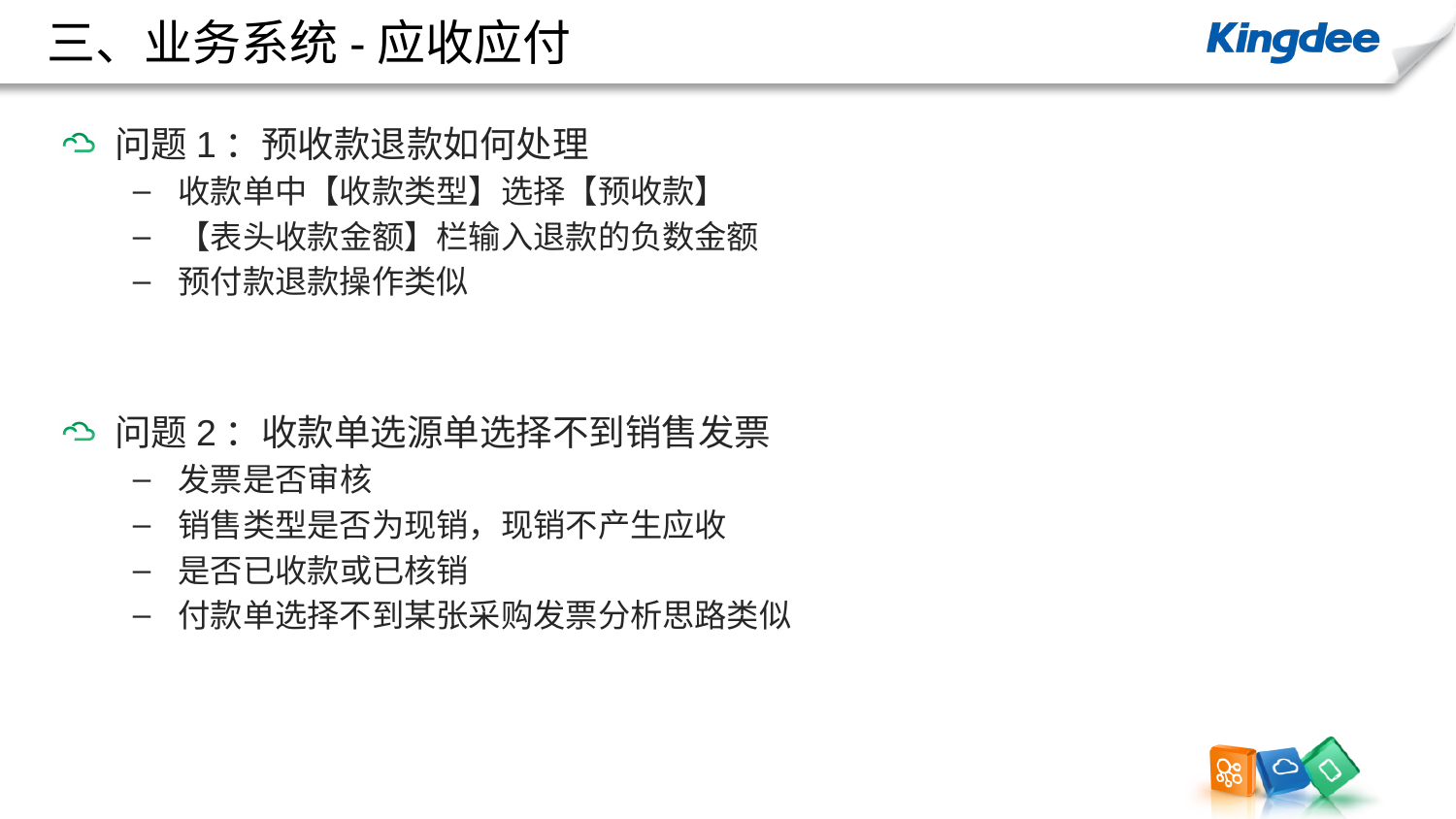

三、业务系统-应收应付
问题1：预收款退款如何处理
收款单中【收款类型】选择【预收款】
【表头收款金额】栏输入退款的负数金额
预付款退款操作类似

问题2：收款单选源单选择不到销售发票
发票是否审核
销售类型是否为现销，现销不产生应收
是否已收款或已核销
付款单选择不到某张采购发票分析思路类似